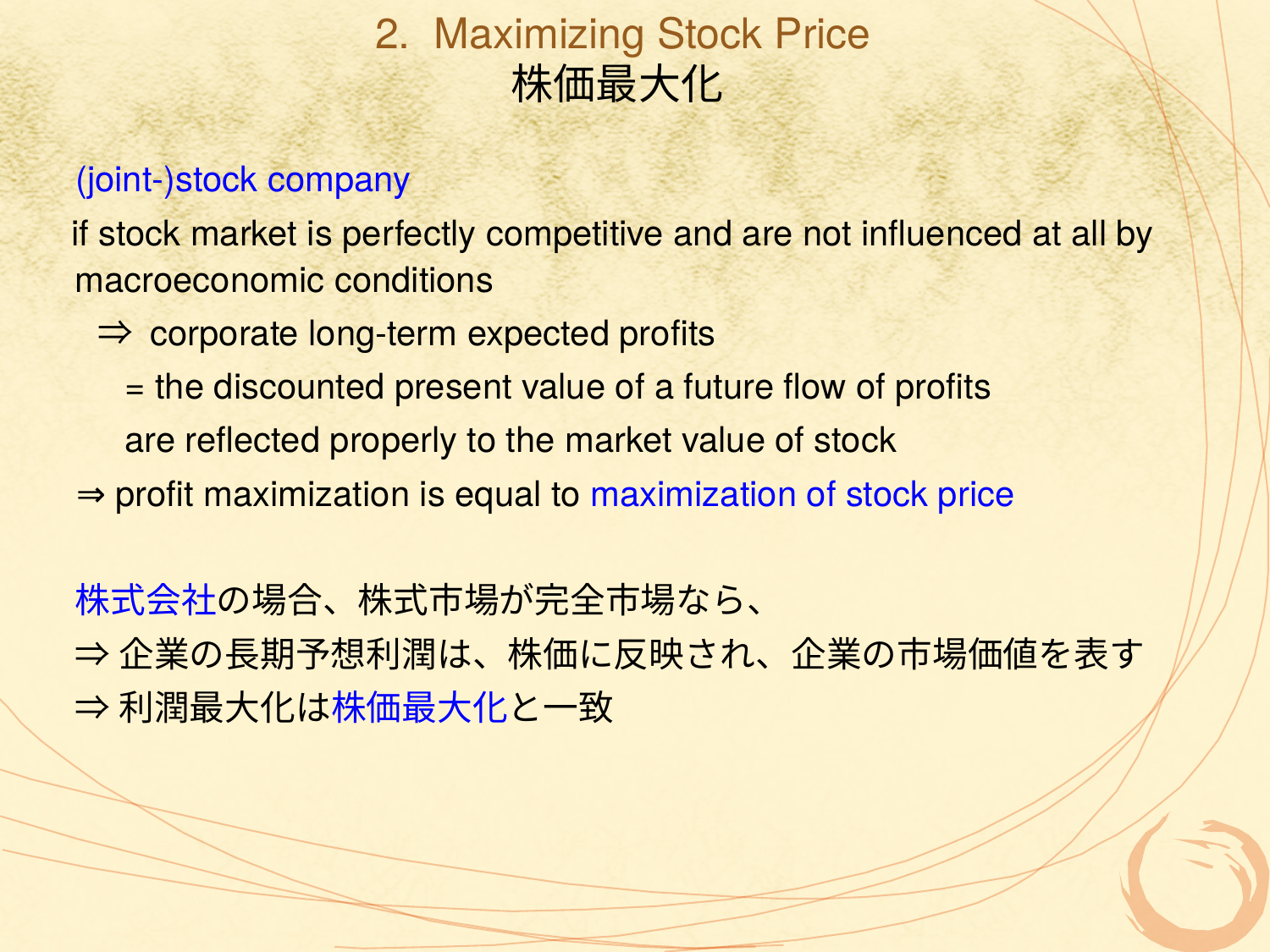

2.  Maximizing Stock Price
株価最大化
　 (joint-)stock company
　if stock market is perfectly competitive and are not influenced at all by macroeconomic conditions
　　⇒ corporate long-term expected profits
          = the discounted present value of a future flow of profits
          are reflected properly to the market value of stock
     ⇒ profit maximization is equal to maximization of stock price

　	株式会社の場合、株式市場が完全市場なら、
	⇒企業の長期予想利潤は、株価に反映され、企業の市場価値を表す
	⇒利潤最大化は株価最大化と一致